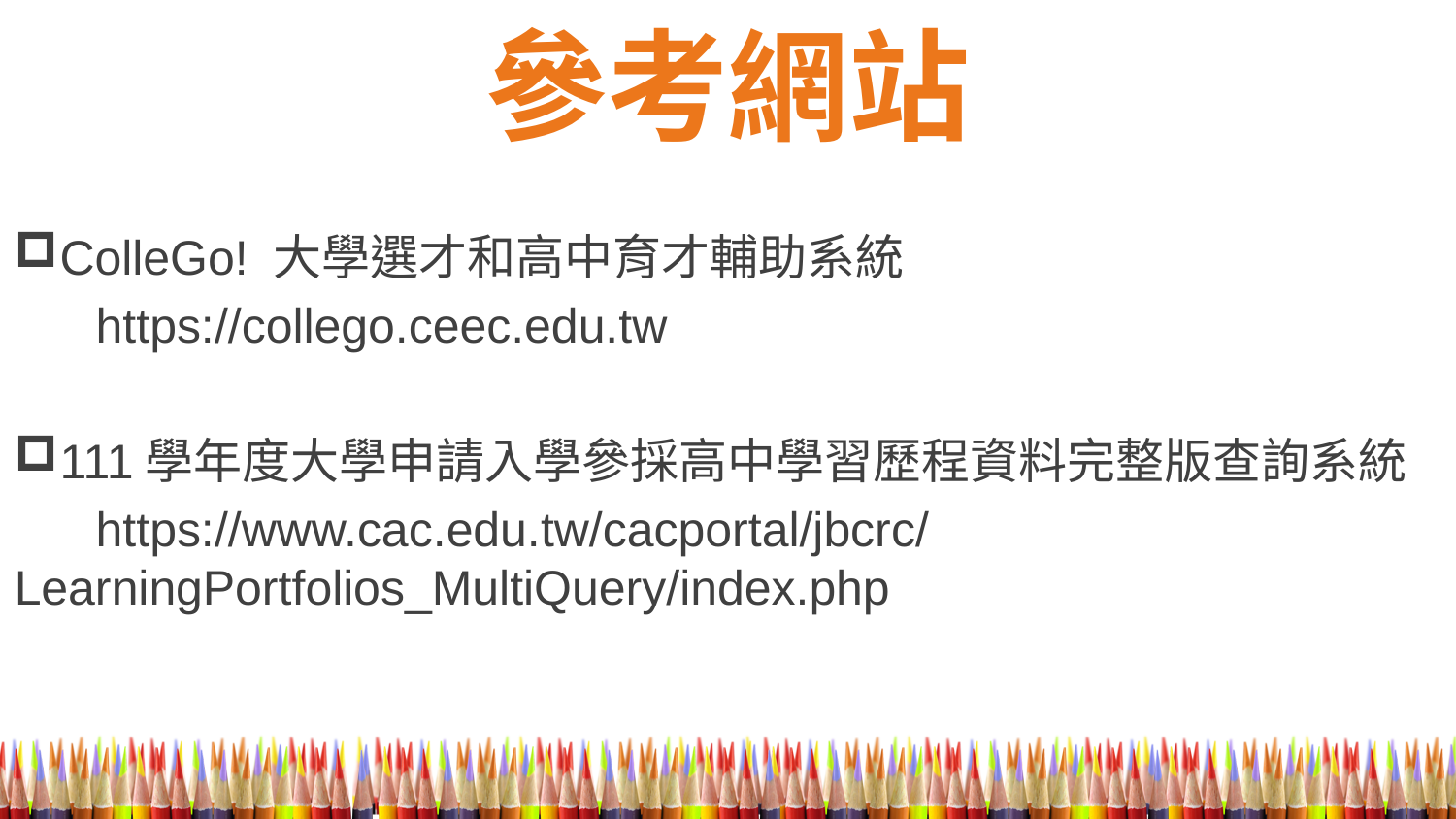

參考網站
ColleGo! 大學選才和高中育才輔助系統
      https://collego.ceec.edu.tw

111學年度大學申請入學參採高中學習歷程資料完整版查詢系統
      https://www.cac.edu.tw/cacportal/jbcrc/LearningPortfolios_MultiQuery/index.php